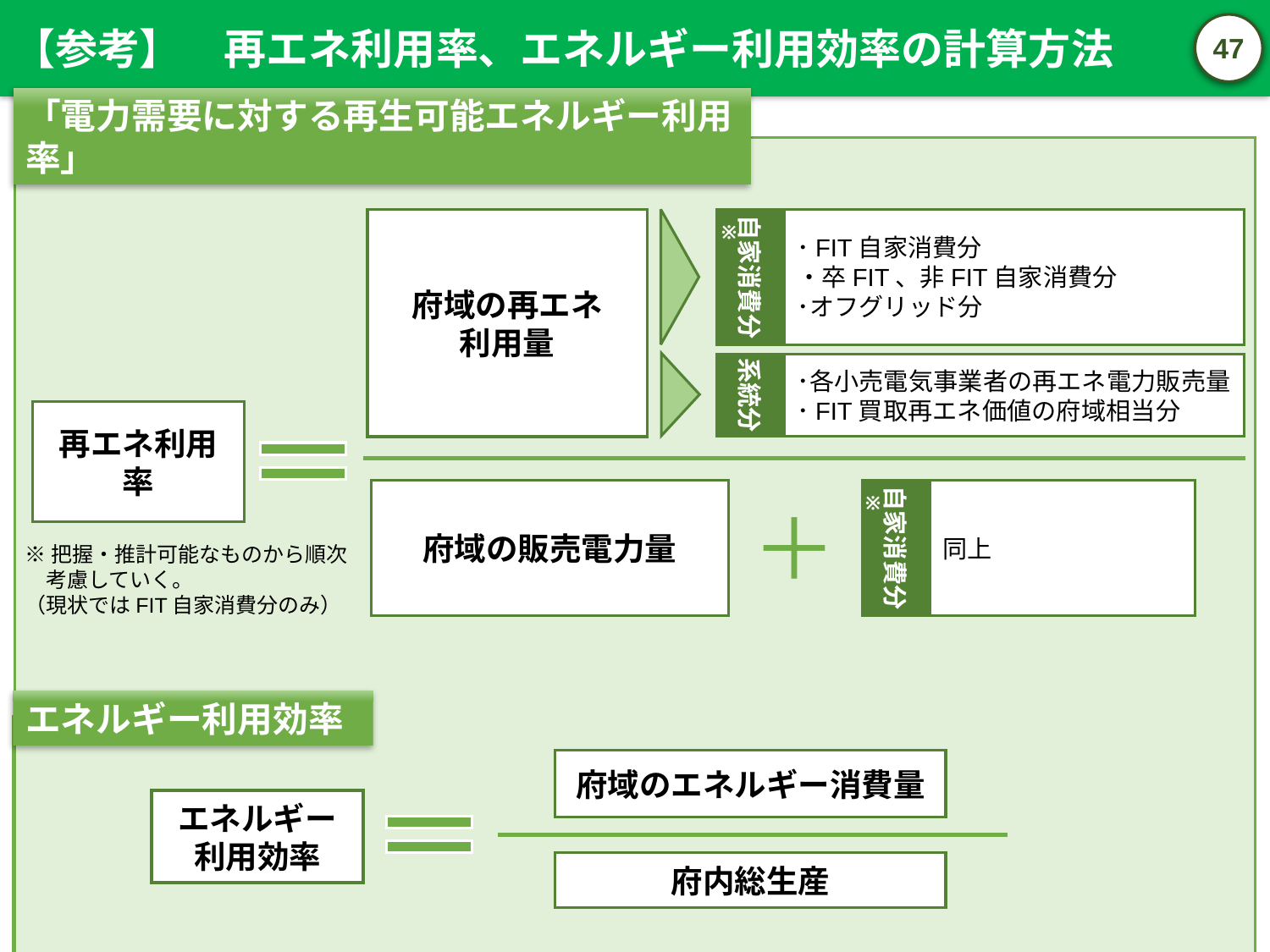

【参考】　再エネ利用率、エネルギー利用効率の計算方法
47
「電力需要に対する再生可能エネルギー利用率」

府域の再エネ
利用量
自家消費分
･FIT自家消費分
・卒FIT、非FIT自家消費分
･オフグリッド分
※

系統分
･各小売電気事業者の再エネ電力販売量
･FIT買取再エネ価値の府域相当分

再エネ利用率

府域の販売電力量
自家消費分
同上
※
＋
※把握・推計可能なものから順次
　考慮していく。
（現状ではFIT自家消費分のみ）
エネルギー利用効率

府域のエネルギー消費量
エネルギー
利用効率

府内総生産